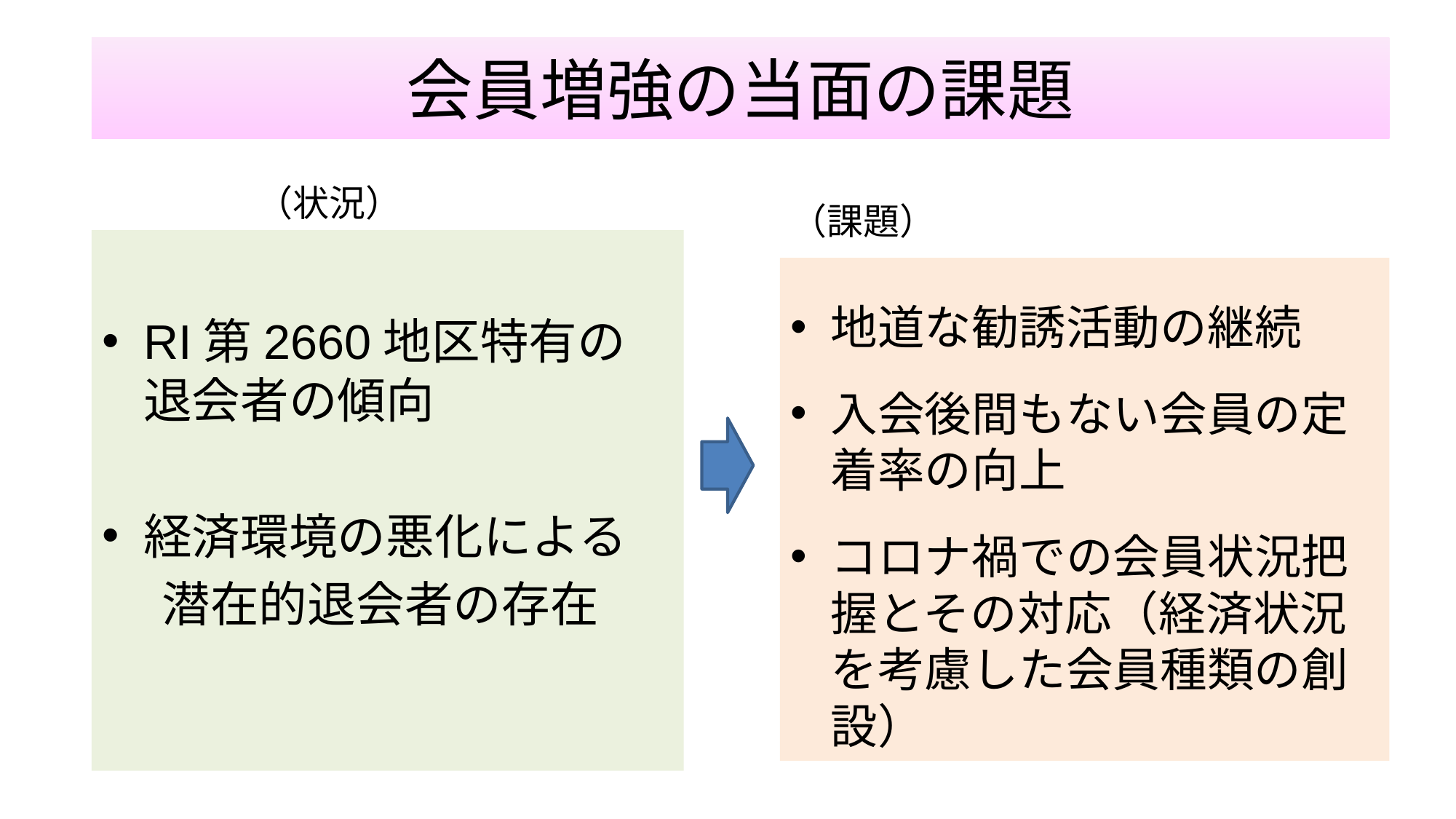

# 会員増強の当面の課題
（状況）
（課題）

RI第2660地区特有の退会者の傾向

経済環境の悪化による
　 潜在的退会者の存在

地道な勧誘活動の継続

入会後間もない会員の定着率の向上

コロナ禍での会員状況把握とその対応（経済状況を考慮した会員種類の創設）